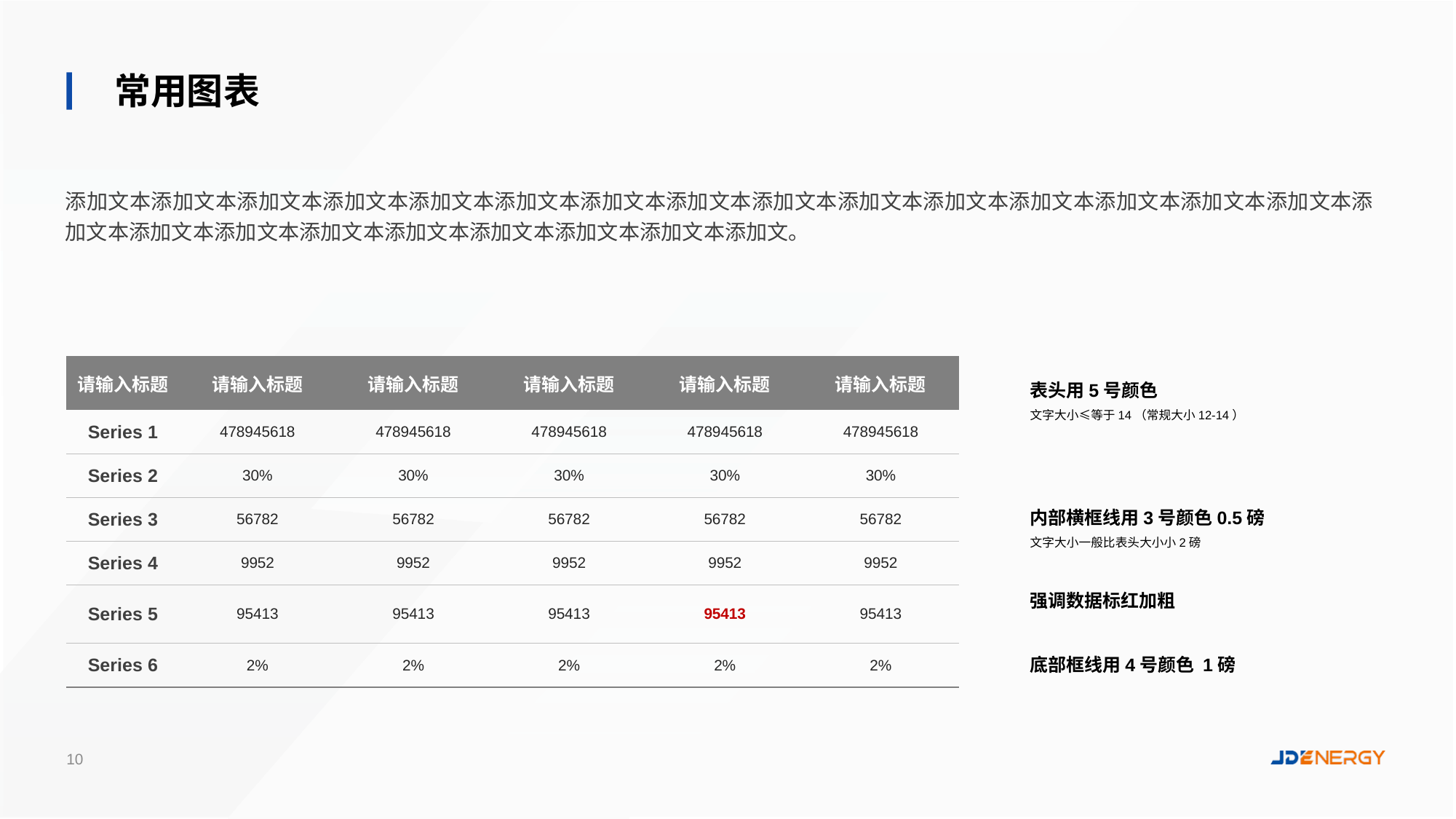

常用图表
添加文本添加文本添加文本添加文本添加文本添加文本添加文本添加文本添加文本添加文本添加文本添加文本添加文本添加文本添加文本添加文本添加文本添加文本添加文本添加文本添加文本添加文本添加文本添加文。
| 请输入标题 | 请输入标题 | 请输入标题 | 请输入标题 | 请输入标题 | 请输入标题 |
| --- | --- | --- | --- | --- | --- |
| Series 1 | 478945618 | 478945618 | 478945618 | 478945618 | 478945618 |
| Series 2 | 30% | 30% | 30% | 30% | 30% |
| Series 3 | 56782 | 56782 | 56782 | 56782 | 56782 |
| Series 4 | 9952 | 9952 | 9952 | 9952 | 9952 |
| Series 5 | 95413 | 95413 | 95413 | 95413 | 95413 |
| Series 6 | 2% | 2% | 2% | 2% | 2% |
表头用5号颜色
文字大小≤等于14（常规大小12-14）
内部横框线用3号颜色0.5磅
文字大小一般比表头大小小2磅
强调数据标红加粗
底部框线用4号颜色 1磅
10